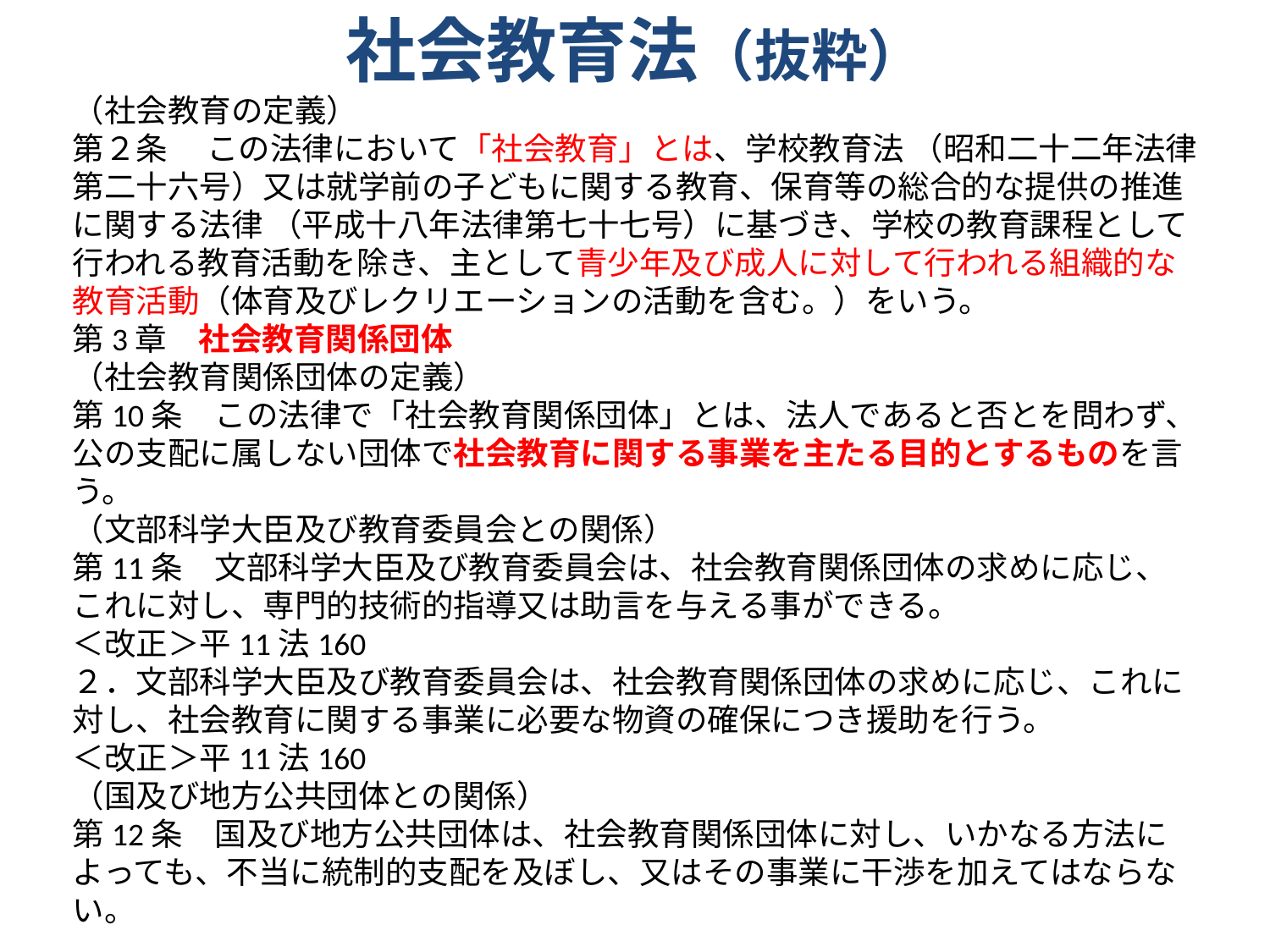

社会教育法（抜粋）
（社会教育の定義）
第２条 　この法律において「社会教育」とは、学校教育法 （昭和二十二年法律第二十六号）又は就学前の子どもに関する教育、保育等の総合的な提供の推進に関する法律 （平成十八年法律第七十七号）に基づき、学校の教育課程として行われる教育活動を除き、主として青少年及び成人に対して行われる組織的な教育活動（体育及びレクリエーションの活動を含む。）をいう。
第3章　社会教育関係団体
（社会教育関係団体の定義）
第10条　この法律で「社会教育関係団体」とは、法人であると否とを問わず、公の支配に属しない団体で社会教育に関する事業を主たる目的とするものを言う。
（文部科学大臣及び教育委員会との関係）
第11条　文部科学大臣及び教育委員会は、社会教育関係団体の求めに応じ、これに対し、専門的技術的指導又は助言を与える事ができる。
＜改正＞平11法160
２．文部科学大臣及び教育委員会は、社会教育関係団体の求めに応じ、これに対し、社会教育に関する事業に必要な物資の確保につき援助を行う。
＜改正＞平11法160
（国及び地方公共団体との関係）
第12条　国及び地方公共団体は、社会教育関係団体に対し、いかなる方法によっても、不当に統制的支配を及ぼし、又はその事業に干渉を加えてはならない。